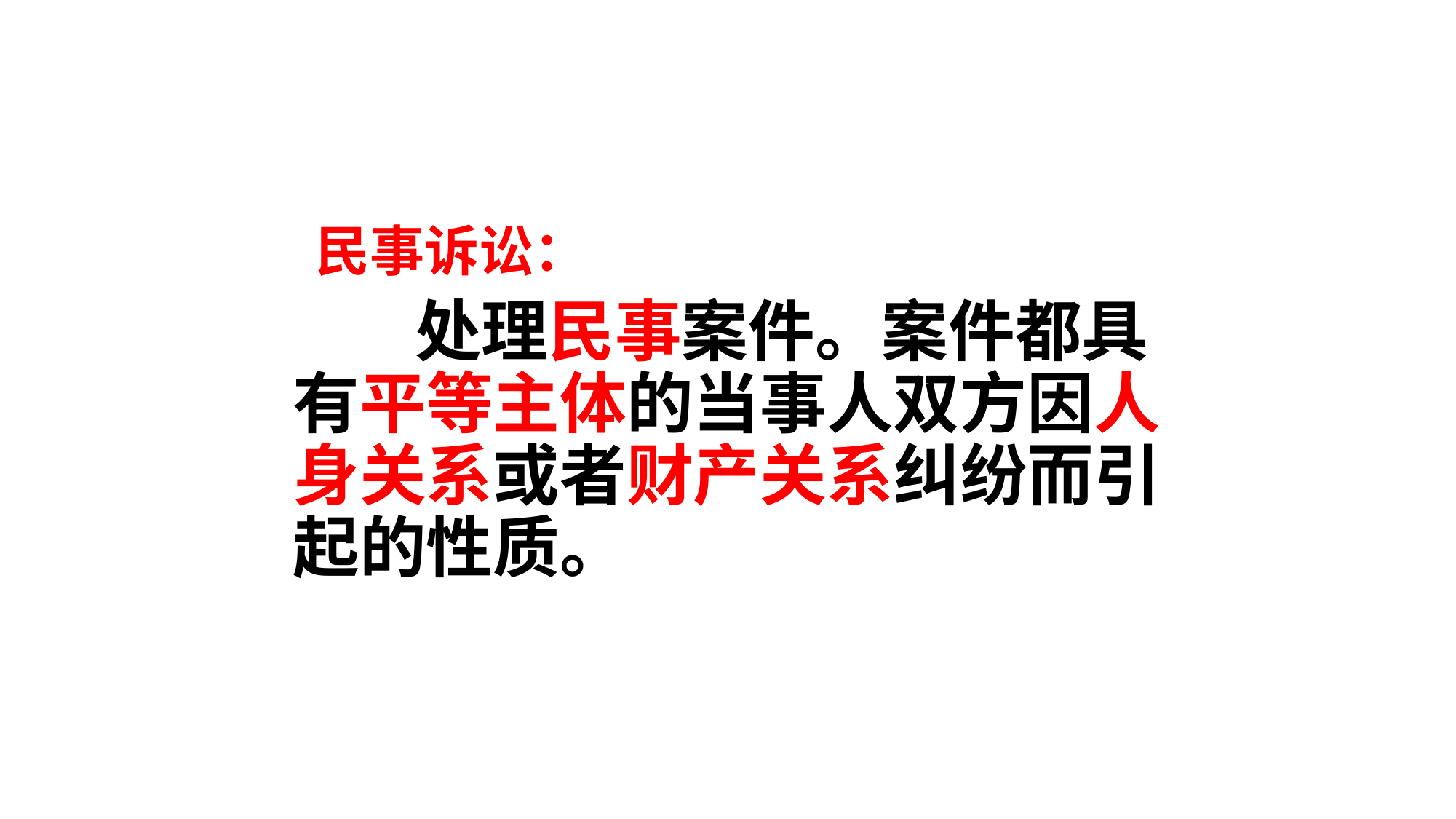

#
   民事诉讼：
           处理民事案件。案件都具有平等主体的当事人双方因人身关系或者财产关系纠纷而引起的性质。